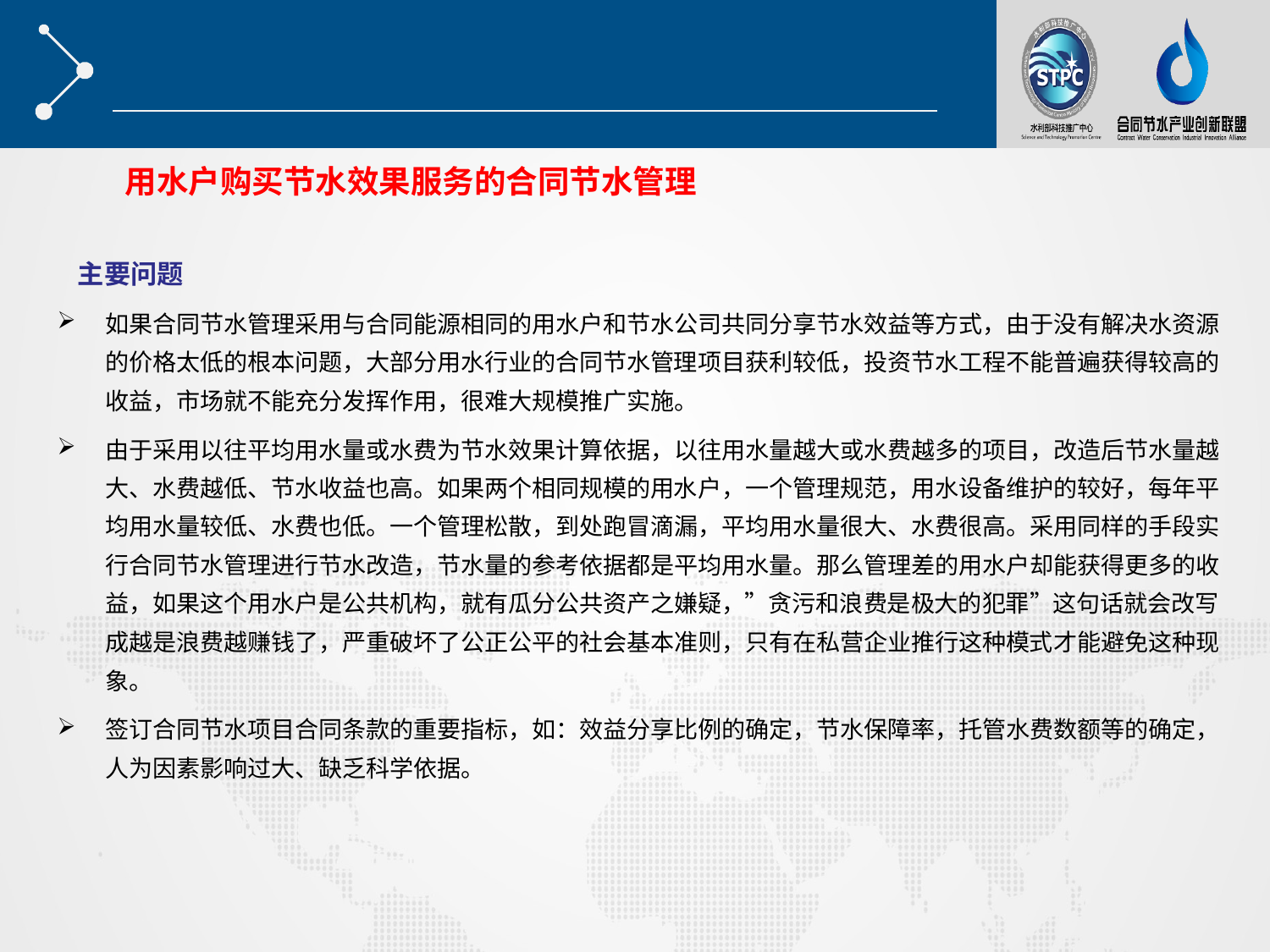

用水户购买节水效果服务的合同节水管理
主要问题
如果合同节水管理采用与合同能源相同的用水户和节水公司共同分享节水效益等方式，由于没有解决水资源的价格太低的根本问题，大部分用水行业的合同节水管理项目获利较低，投资节水工程不能普遍获得较高的收益，市场就不能充分发挥作用，很难大规模推广实施。
由于采用以往平均用水量或水费为节水效果计算依据，以往用水量越大或水费越多的项目，改造后节水量越大、水费越低、节水收益也高。如果两个相同规模的用水户，一个管理规范，用水设备维护的较好，每年平均用水量较低、水费也低。一个管理松散，到处跑冒滴漏，平均用水量很大、水费很高。采用同样的手段实行合同节水管理进行节水改造，节水量的参考依据都是平均用水量。那么管理差的用水户却能获得更多的收益，如果这个用水户是公共机构，就有瓜分公共资产之嫌疑，”贪污和浪费是极大的犯罪”这句话就会改写成越是浪费越赚钱了，严重破坏了公正公平的社会基本准则，只有在私营企业推行这种模式才能避免这种现象。
签订合同节水项目合同条款的重要指标，如：效益分享比例的确定，节水保障率，托管水费数额等的确定，人为因素影响过大、缺乏科学依据。